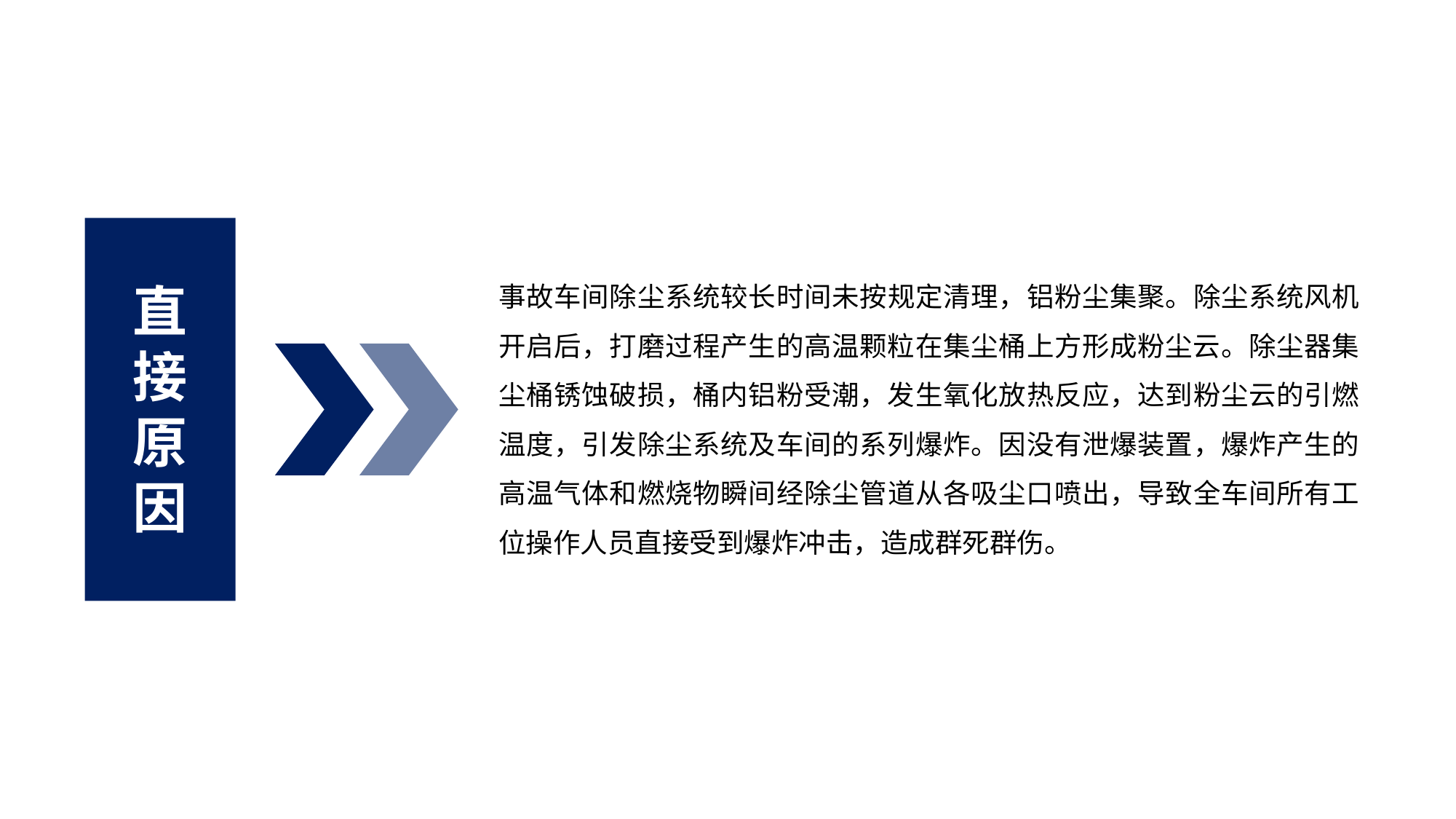

事故车间除尘系统较长时间未按规定清理，铝粉尘集聚。除尘系统风机开启后，打磨过程产生的高温颗粒在集尘桶上方形成粉尘云。除尘器集尘桶锈蚀破损，桶内铝粉受潮，发生氧化放热反应，达到粉尘云的引燃温度，引发除尘系统及车间的系列爆炸。因没有泄爆装置，爆炸产生的高温气体和燃烧物瞬间经除尘管道从各吸尘口喷出，导致全车间所有工位操作人员直接受到爆炸冲击，造成群死群伤。
直接原因